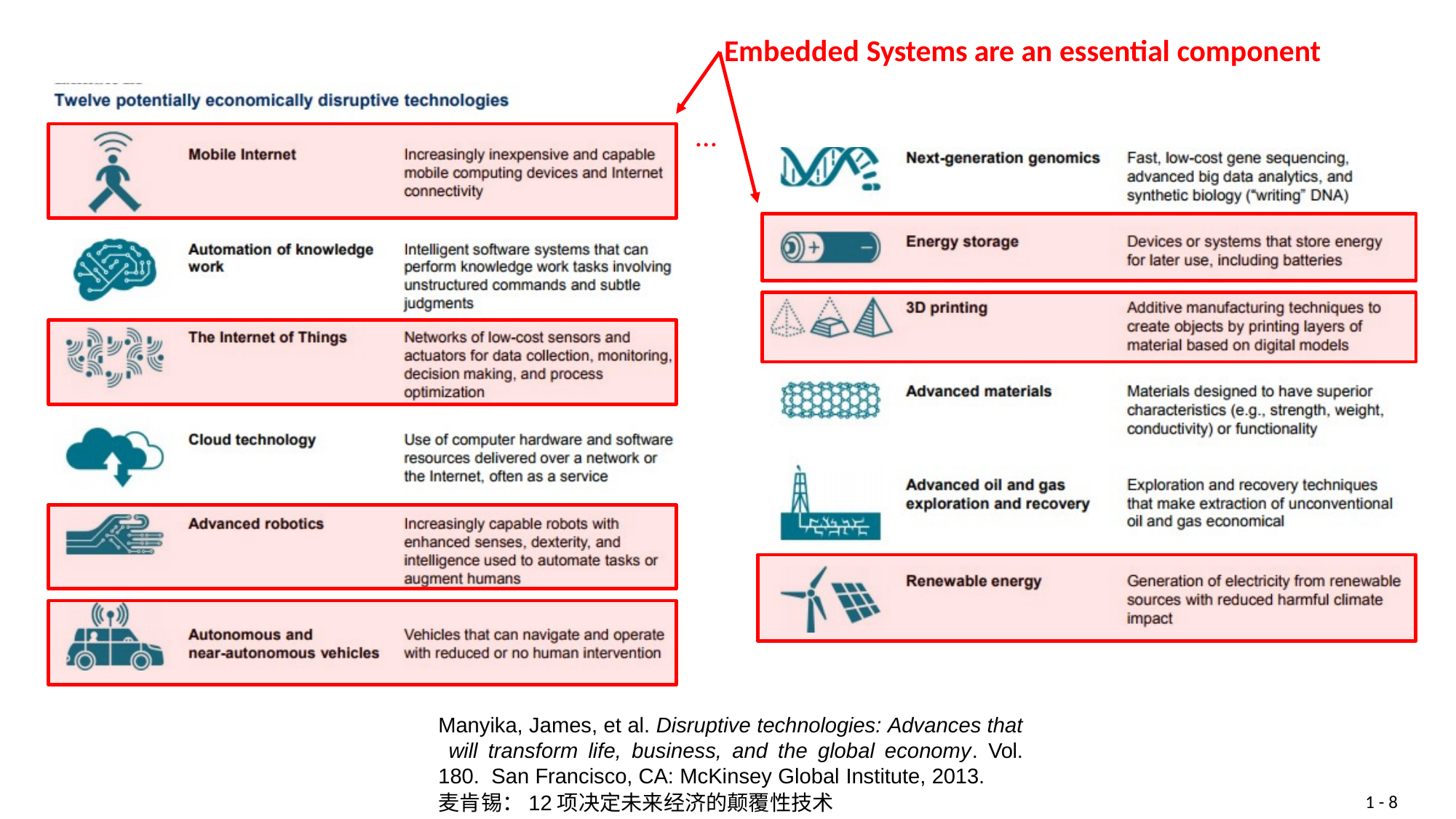

# Embedded Systems are an essential component

…
Manyika, James, et al. Disruptive technologies: Advances that  will transform life, business, and the global economy. Vol. 180.  San Francisco, CA: McKinsey Global Institute, 2013.
麦肯锡：12项决定未来经济的颠覆性技术
1 - 8